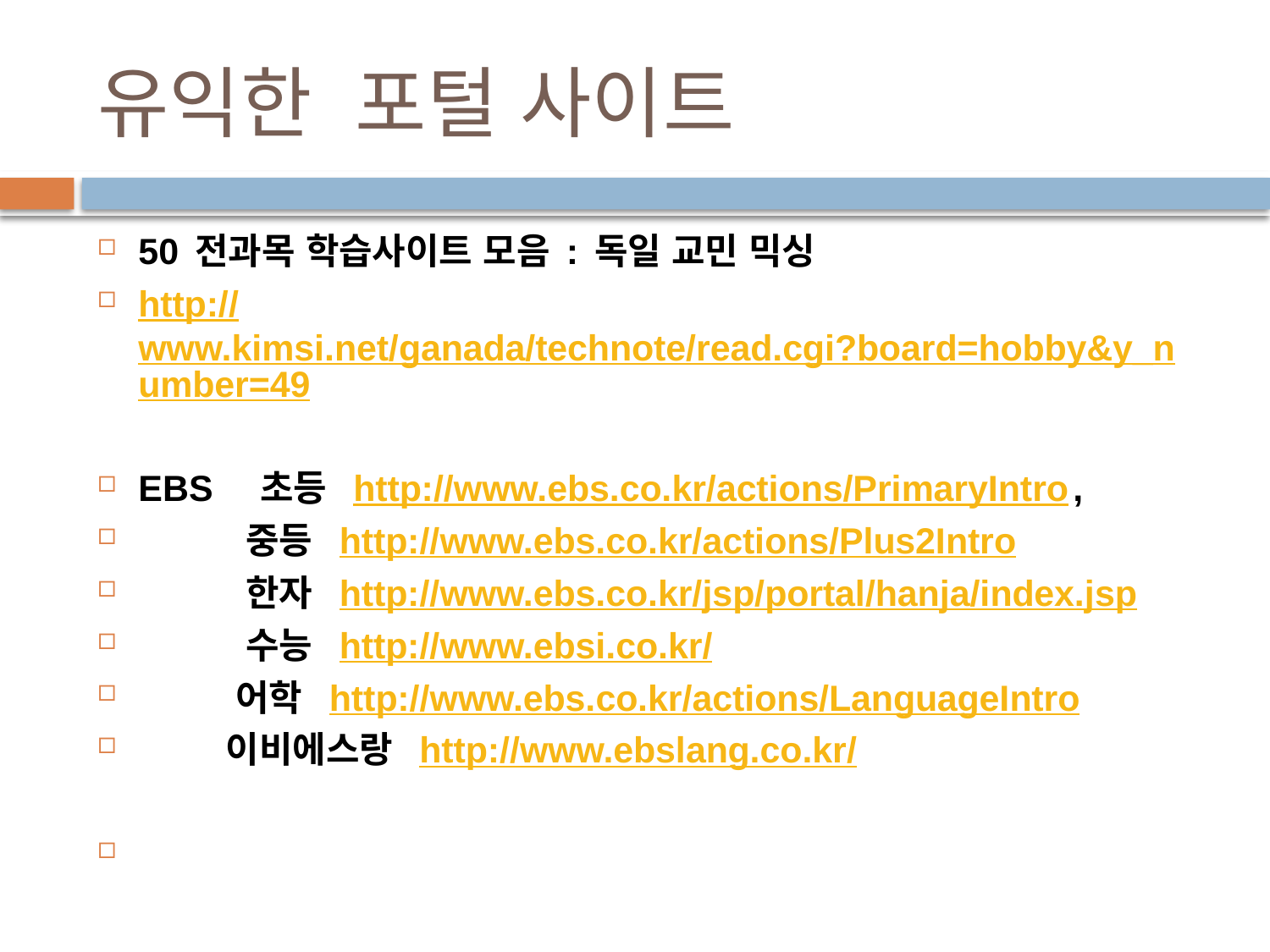

# 유익한  포털 사이트
50 전과목 학습사이트 모음 : 독일 교민 믹싱
http://www.kimsi.net/ganada/technote/read.cgi?board=hobby&y_number=49

EBS    초등  http://www.ebs.co.kr/actions/PrimaryIntro,
          중등  http://www.ebs.co.kr/actions/Plus2Intro
          한자  http://www.ebs.co.kr/jsp/portal/hanja/index.jsp
          수능  http://www.ebsi.co.kr/
         어학  http://www.ebs.co.kr/actions/LanguageIntro
        이비에스랑  http://www.ebslang.co.kr/